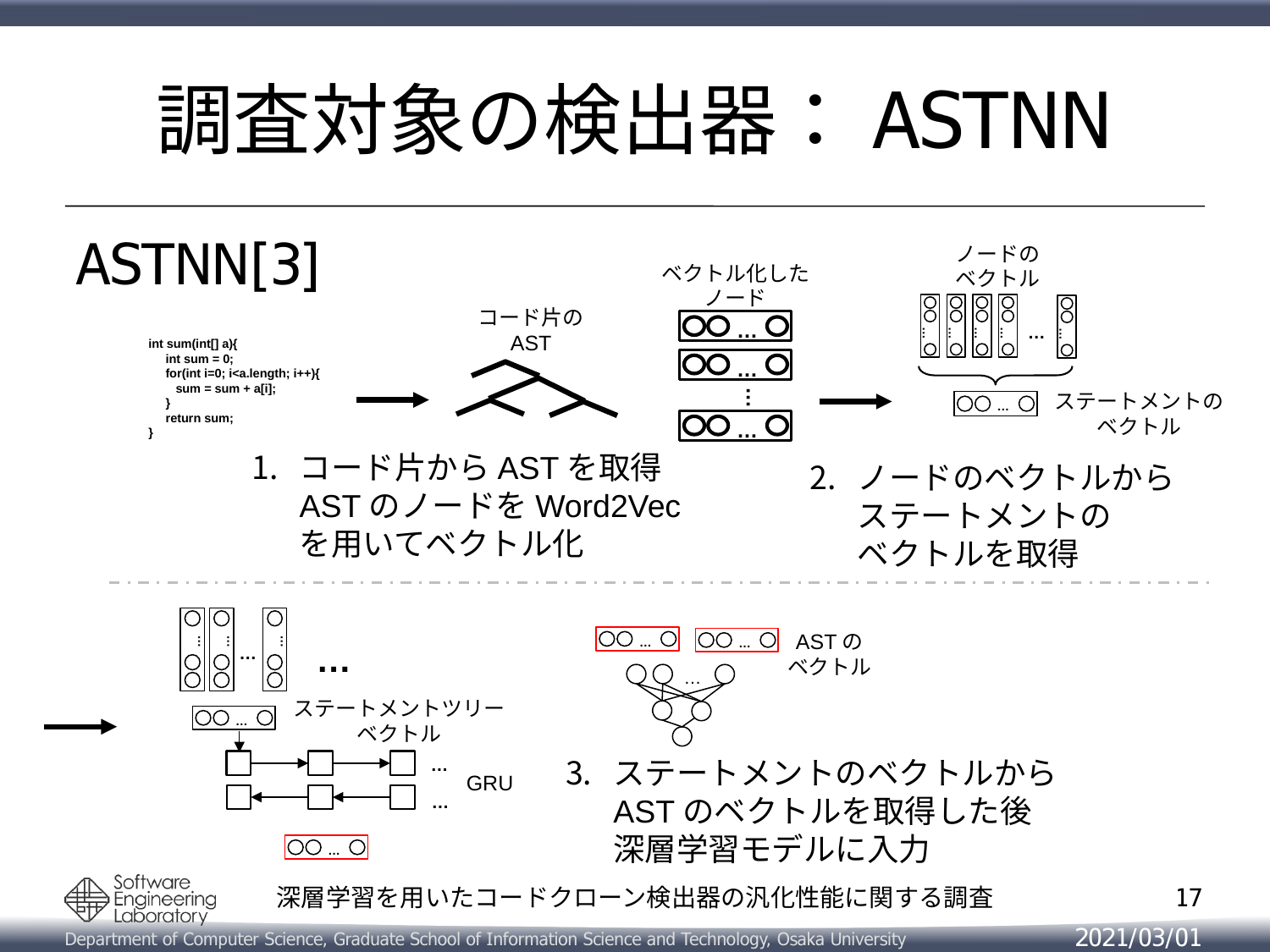

# 調査対象の検出器：ASTNN
ASTNN[3]
ノードの
ベクトル
ベクトル化した
ノード
コード片の
AST

…

…

…

…

…

…

…
int sum(int[] a){
     int sum = 0;
     for(int i=0; i<a.length; i++){
        sum = sum + a[i];
     }
     return sum;
}
…

…
ステートメントの
ベクトル

…

…

コード片からASTを取得
ASTのノードをWord2Vec
を用いてベクトル化
ノードのベクトルから
ステートメントの
ベクトルを取得
ASTの
ベクトル

…

…

…

…

…

…
…
…

ステートメントツリー
ベクトル

…

ステートメントのベクトルから
ASTのベクトルを取得した後
深層学習モデルに入力
…

GRU

…

…

17
深層学習を用いたコードクローン検出器の汎化性能に関する調査
2021/03/01